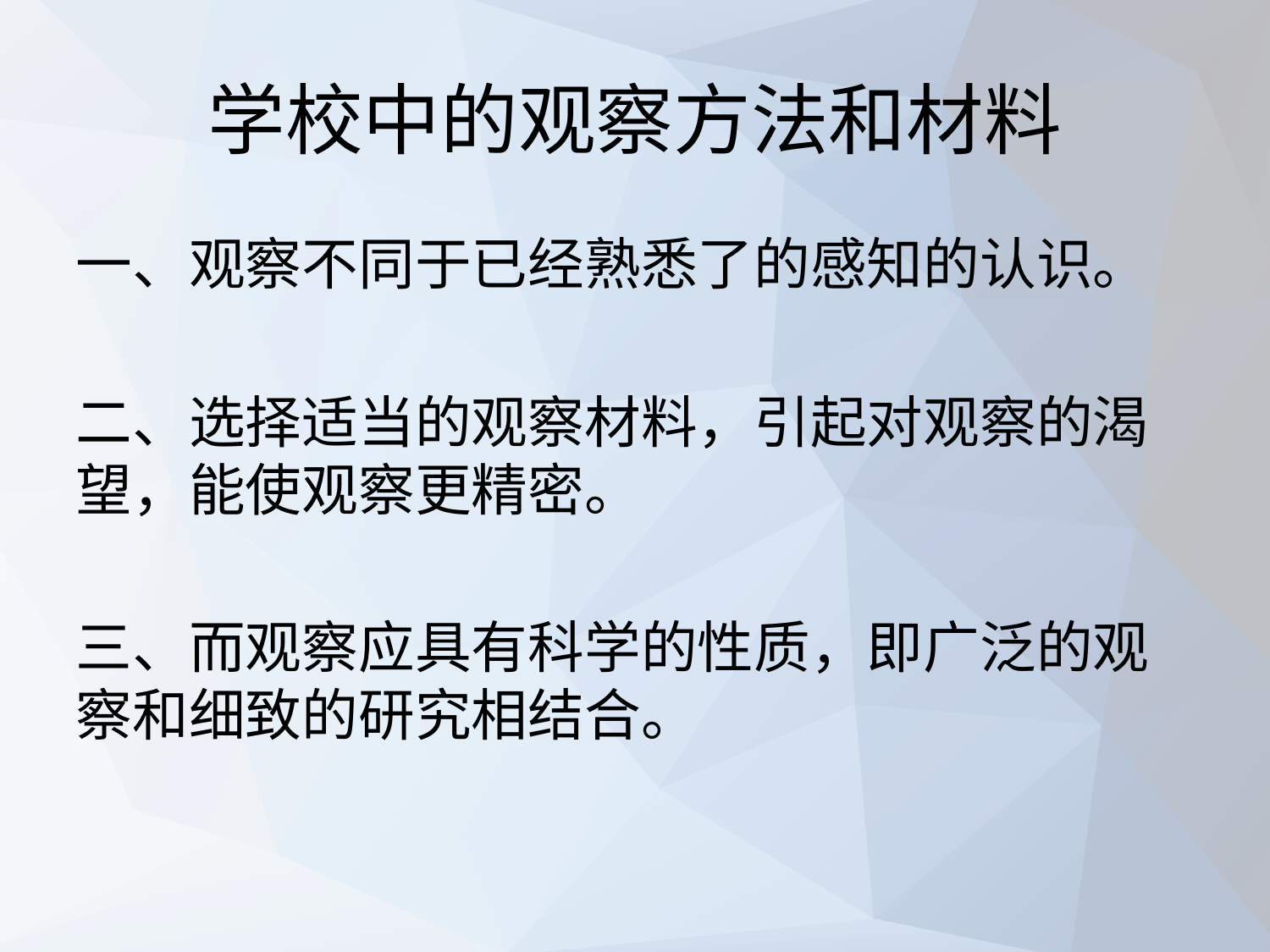

# 学校中的观察方法和材料
一、观察不同于已经熟悉了的感知的认识。

二、选择适当的观察材料，引起对观察的渴望，能使观察更精密。

三、而观察应具有科学的性质，即广泛的观察和细致的研究相结合。